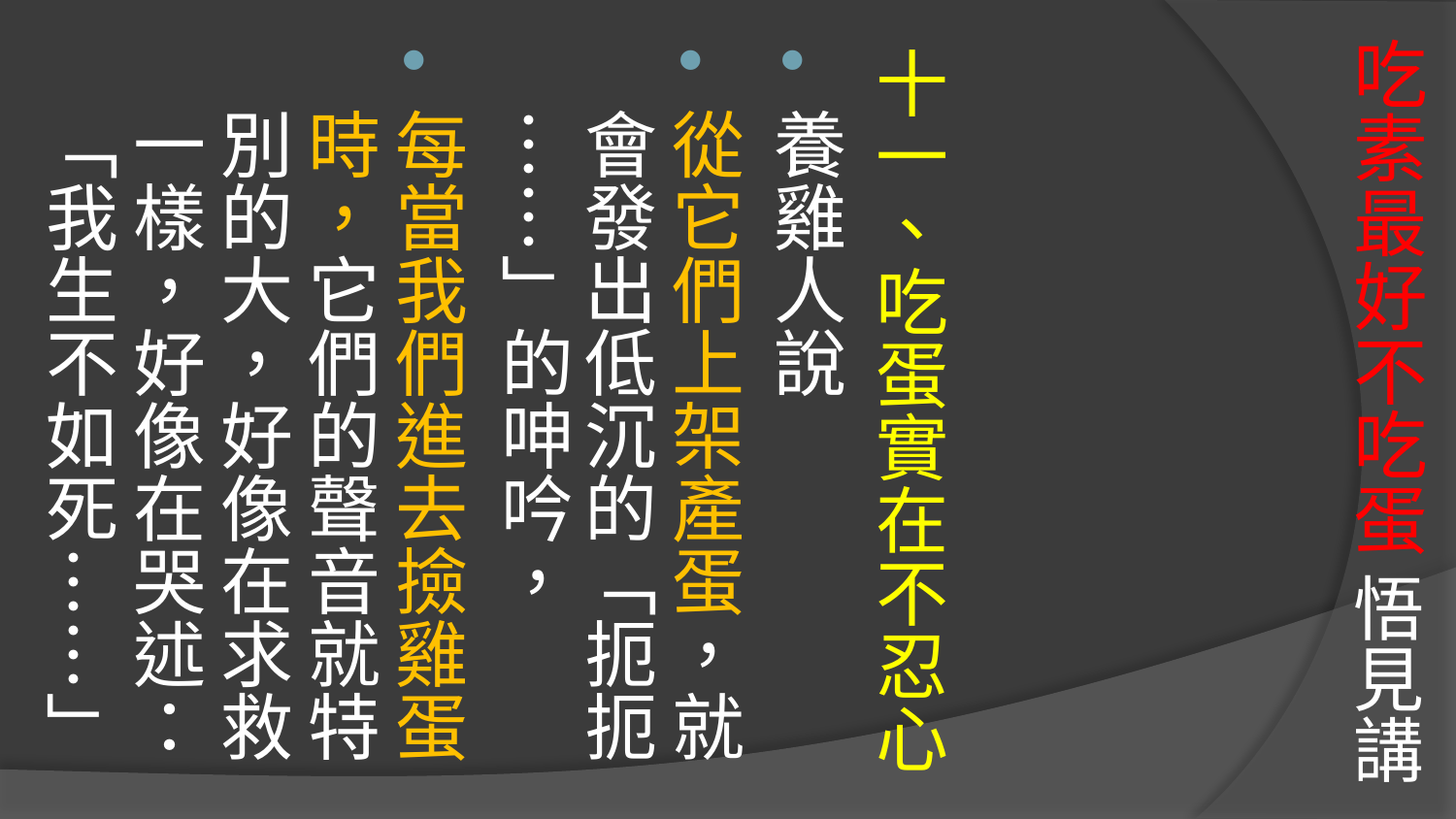

十一、吃蛋實在不忍心
養雞人說
從它們上架產蛋，就會發出低沉的「扼扼……」的呻吟，
每當我們進去撿雞蛋時，它們的聲音就特別的大，好像在求救一樣，好像在哭述：「我生不如死……」
# 吃素最好不吃蛋 悟見講